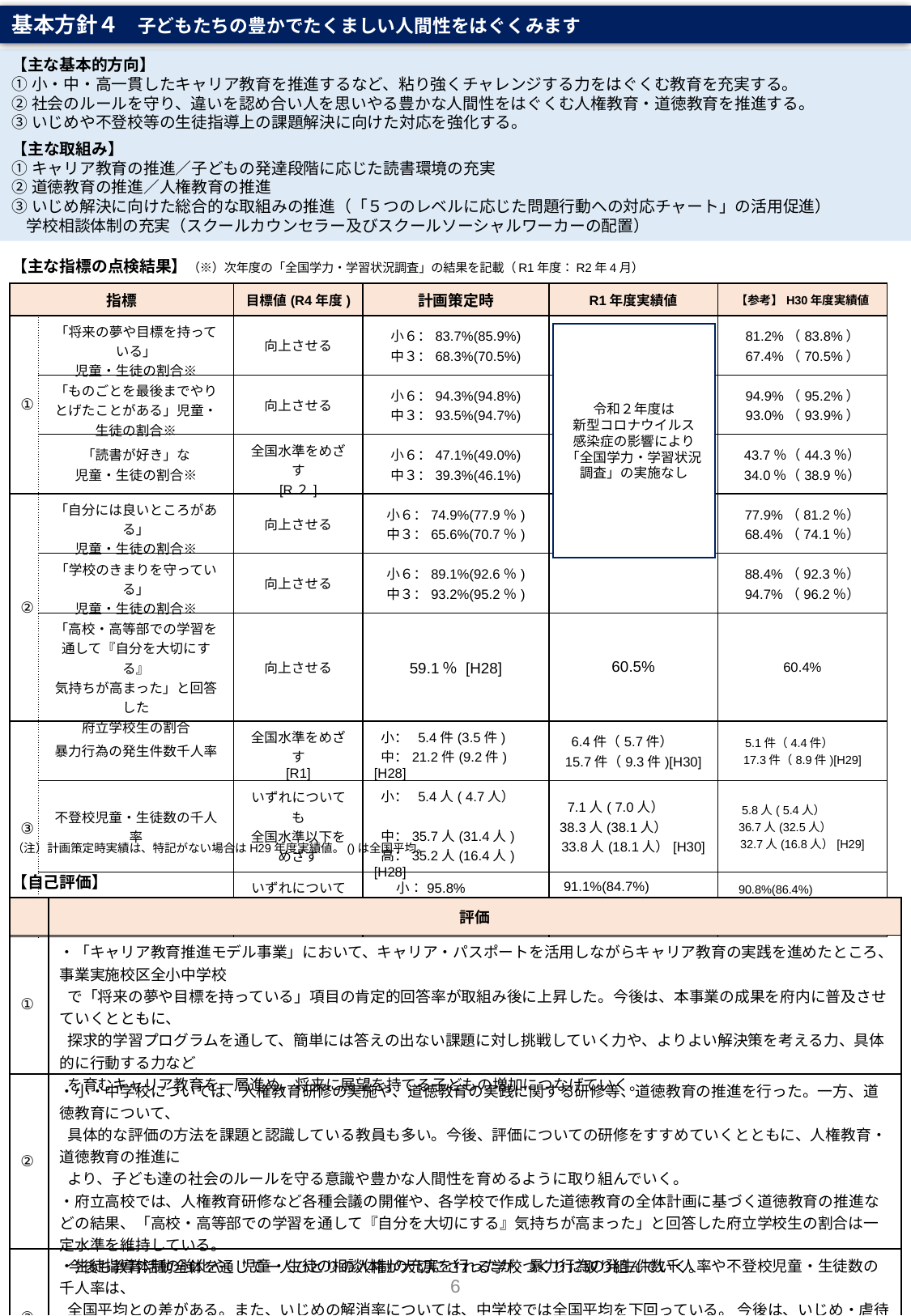

基本方針４　子どもたちの豊かでたくましい人間性をはぐくみます
【主な基本的方向】
①小・中・高一貫したキャリア教育を推進するなど、粘り強くチャレンジする力をはぐくむ教育を充実する。
②社会のルールを守り、違いを認め合い人を思いやる豊かな人間性をはぐくむ人権教育・道徳教育を推進する。
③いじめや不登校等の生徒指導上の課題解決に向けた対応を強化する。

【主な取組み】
①キャリア教育の推進／子どもの発達段階に応じた読書環境の充実
②道徳教育の推進／人権教育の推進
③いじめ解決に向けた総合的な取組みの推進（「５つのレベルに応じた問題行動への対応チャート」の活用促進）
   学校相談体制の充実（スクールカウンセラー及びスクールソーシャルワーカーの配置）
【主な指標の点検結果】（※）次年度の「全国学力・学習状況調査」の結果を記載（R1年度：R2年4月）

| 指標 |  | 目標値(R4年度) | 計画策定時 | R1年度実績値 | 【参考】H30年度実績値 |
| --- | --- | --- | --- | --- | --- |
| ① | 「将来の夢や目標を持っている」 児童・生徒の割合※ | 向上させる | 小６：83.7%(85.9%) 中３：68.3%(70.5%) |  | 81.2%（83.8%） 67.4%（70.5%） |
|  | 「ものごとを最後までやりとげたことがある」児童・生徒の割合※ | 向上させる | 小６：94.3%(94.8%) 中３：93.5%(94.7%) |  | 94.9%（95.2%） 93.0%（93.9%） |
|  | 「読書が好き」な 児童・生徒の割合※ | 全国水準をめざす [R２] | 小６：47.1%(49.0%) 中３：39.3%(46.1%) |  | 43.7％（44.3％） 34.0％（38.9％） |
| ② | 「自分には良いところがある」 児童・生徒の割合※ | 向上させる | 小６：74.9%(77.9％) 中３：65.6%(70.7％) |  | 77.9%（81.2％） 68.4%（74.1％） |
|  | 「学校のきまりを守っている」 児童・生徒の割合※ | 向上させる | 小６：89.1%(92.6％) 中３：93.2%(95.2％) |  | 88.4%（92.3％） 94.7%（96.2％） |
|  | 「高校・高等部での学習を 通して『自分を大切にする』 気持ちが高まった」と回答した 府立学校生の割合 | 向上させる | 59.1％ [H28] | 60.5% | 60.4% |
| ③ | 暴力行為の発生件数千人率 | 全国水準をめざす [R1] | 小： 5.4件(3.5件) 中：21.2件(9.2件) [H28] | 6.4件（5.7件） 15.7件（9.3件)[H30] | 5.1件（4.4件） 17.3件（8.9件)[H29] |
|  | 不登校児童・生徒数の千人率 | いずれについても 全国水準以下を めざす | 小： 5.4人( 4.7人） 　 中：35.7人(31.4人) 高：35.2人(16.4人)[H28] | 7.1人( 7.0人） 38.3人(38.1人） 33.8人(18.1人）[H30] | 5.8人( 5.4人） 36.7人(32.5人） 32.7人(16.8人）[H29] |
|  | いじめの解消率 | いずれについても 100%をめざす | 小：95.8% 中：92.1% 高：91.4％ [H28] | 91.1%(84.7%) 80.1%(82.8%) 87.6％(84.8%)[H30] | 90.8%(86.4%) 80.8%(86.4%) 84.9％(84.8%)[H29] |
令和２年度は
新型コロナウイルス
感染症の影響により
「全国学力・学習状況
調査」の実施なし
（注）計画策定時実績は、特記がない場合はH29年度実績値。()は全国平均。
【自己評価】
|  | 評価 |
| --- | --- |
| ① | ・「キャリア教育推進モデル事業」において、キャリア・パスポートを活用しながらキャリア教育の実践を進めたところ、事業実施校区全小中学校 で「将来の夢や目標を持っている」項目の肯定的回答率が取組み後に上昇した。今後は、本事業の成果を府内に普及させていくとともに、 探求的学習プログラムを通して、簡単には答えの出ない課題に対し挑戦していく力や、よりよい解決策を考える力、具体的に行動する力など を育むキャリア教育を一層進め、将来に展望を持てる子どもの増加につなげていく。 |
| ② | ・小・中学校については、人権教育研修の実施や、道徳教育の実践に関する研修等、道徳教育の推進を行った。一方、道徳教育について、 具体的な評価の方法を課題と認識している教員も多い。今後、評価についての研修をすすめていくとともに、人権教育・道徳教育の推進に より、子ども達の社会のルールを守る意識や豊かな人間性を育めるように取り組んでいく。 ・府立高校では、人権教育研修など各種会議の開催や、各学校で作成した道徳教育の全体計画に基づく道徳教育の推進などの結果、「高校・高等部での学習を通して『自分を大切にする』気持ちが高まった」と回答した府立学校生の割合は一定水準を維持している。 今後も教育活動全体を通じて一人ひとりの人権が大切にされる学校づくりに取り組んでいく。 |
| ③ | ・生徒指導体制の強化や、児童・生徒の相談体制の充実を行ったが、暴力行為の発生件数千人率や不登校児童・生徒数の千人率は、 全国平均との差がある。また、いじめの解消率については、中学校では全国平均を下回っている。 今後は、いじめ・虐待をはじめとする生徒 指導上の課題に対する未然防止・予防を図るとともに、スクールカウンセラー、スク－ルソーシャルワーカー、スクールロイヤー等の多職種が 連携したチーム支援体制の構築を進めていく。 |
6